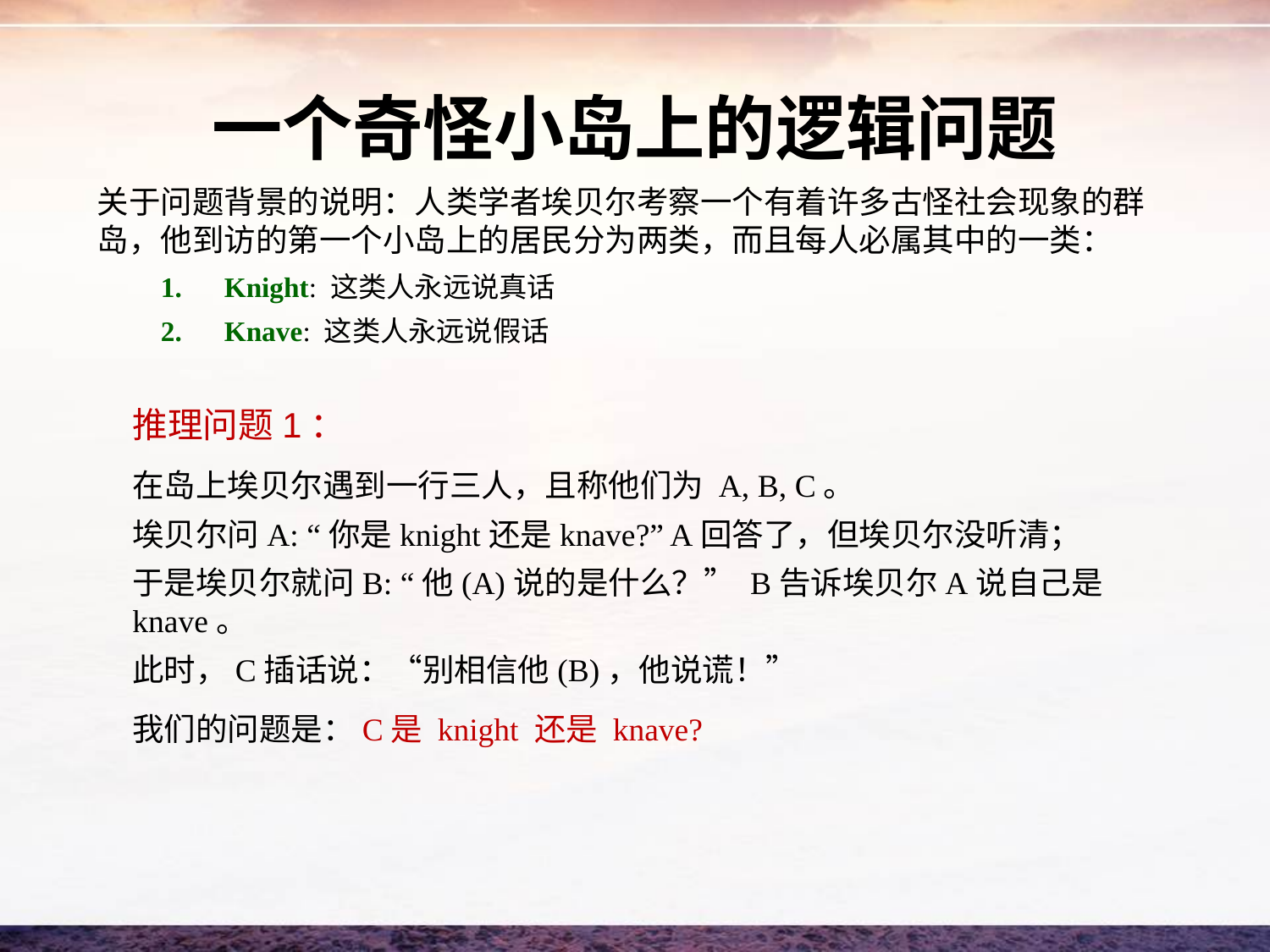

# 一个奇怪小岛上的逻辑问题
关于问题背景的说明：人类学者埃贝尔考察一个有着许多古怪社会现象的群岛，他到访的第一个小岛上的居民分为两类，而且每人必属其中的一类：
Knight: 这类人永远说真话
Knave: 这类人永远说假话
推理问题1：
在岛上埃贝尔遇到一行三人，且称他们为 A, B, C。
埃贝尔问A: “你是knight还是knave?” A回答了，但埃贝尔没听清；
于是埃贝尔就问B: “他(A)说的是什么？” B告诉埃贝尔A说自己是knave。
此时，C插话说：“别相信他(B)，他说谎！”
我们的问题是：C是 knight 还是 knave?